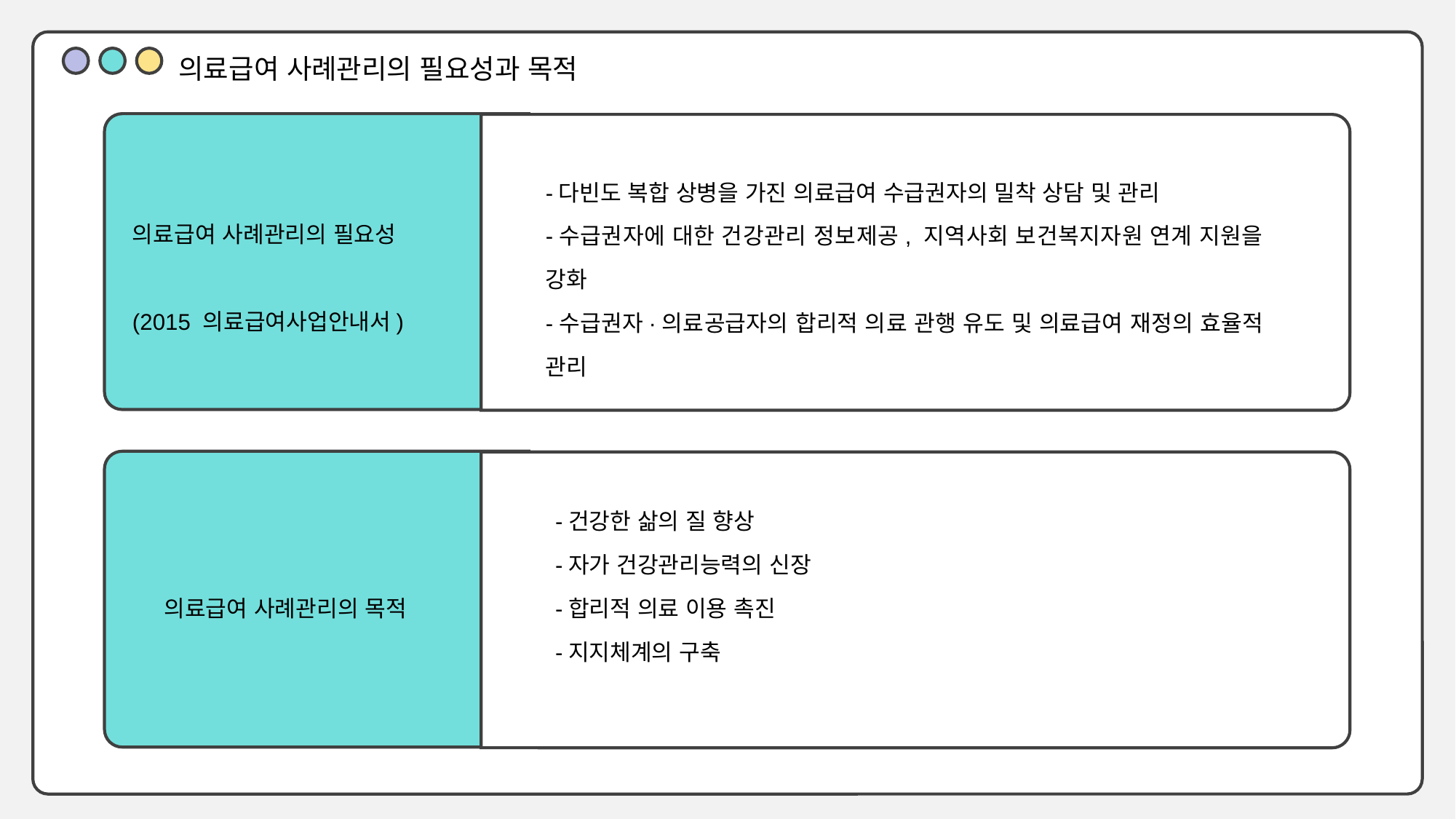

의료급여 사례관리의 필요성과 목적

-다빈도 복합 상병을 가진 의료급여 수급권자의 밀착 상담 및 관리
-수급권자에 대한 건강관리 정보제공, 지역사회 보건복지자원 연계 지원을 강화
-수급권자·의료공급자의 합리적 의료 관행 유도 및 의료급여 재정의 효율적 관리

의료급여 사례관리의 필요성

(2015 의료급여사업안내서)

“
-건강한 삶의 질 향상
-자가 건강관리능력의 신장
-합리적 의료 이용 촉진
-지지체계의 구축

의료급여 사례관리의 목적